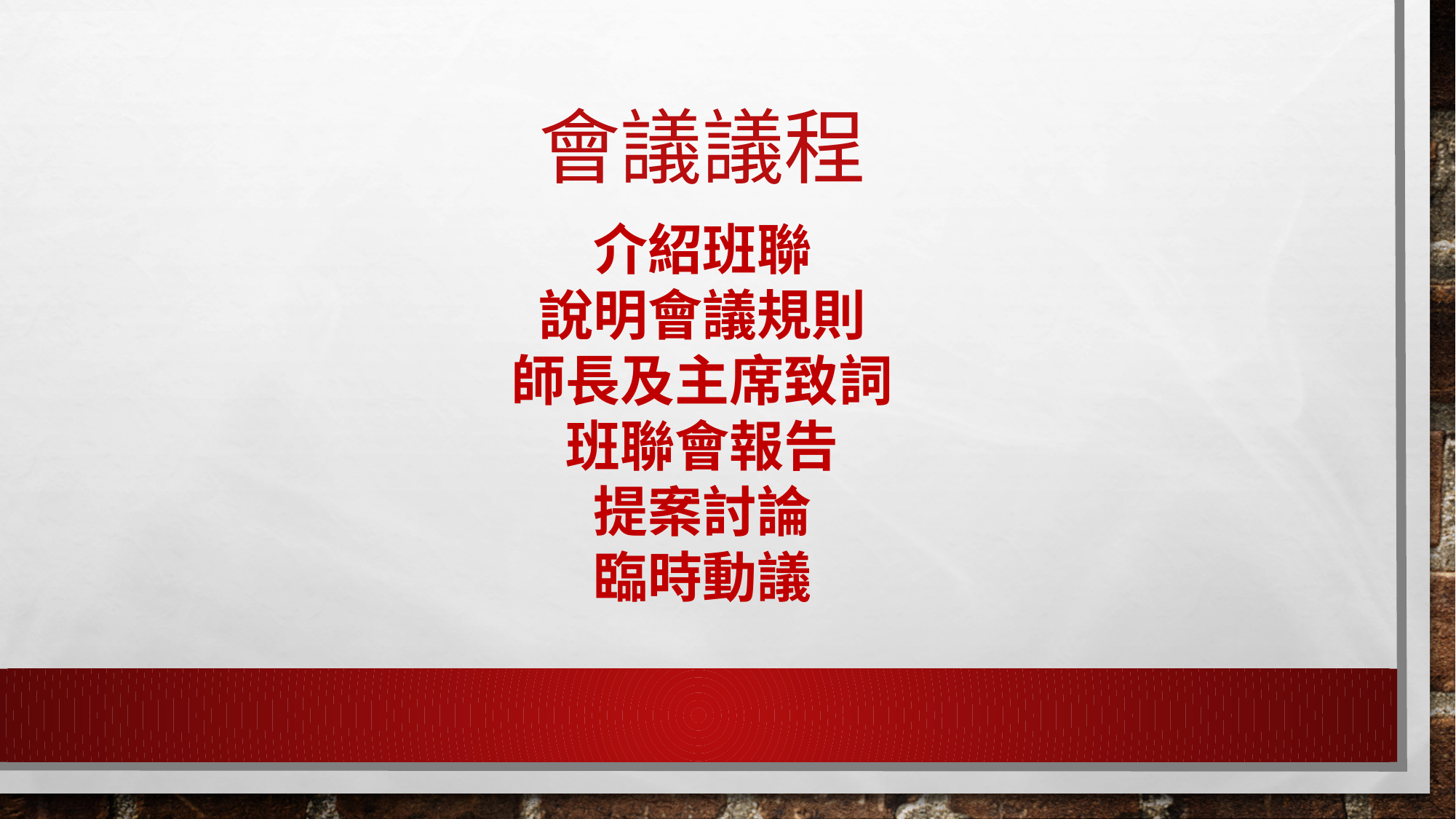

# 會議議程
介紹班聯
說明會議規則
師長及主席致詞
班聯會報告
提案討論
臨時動議